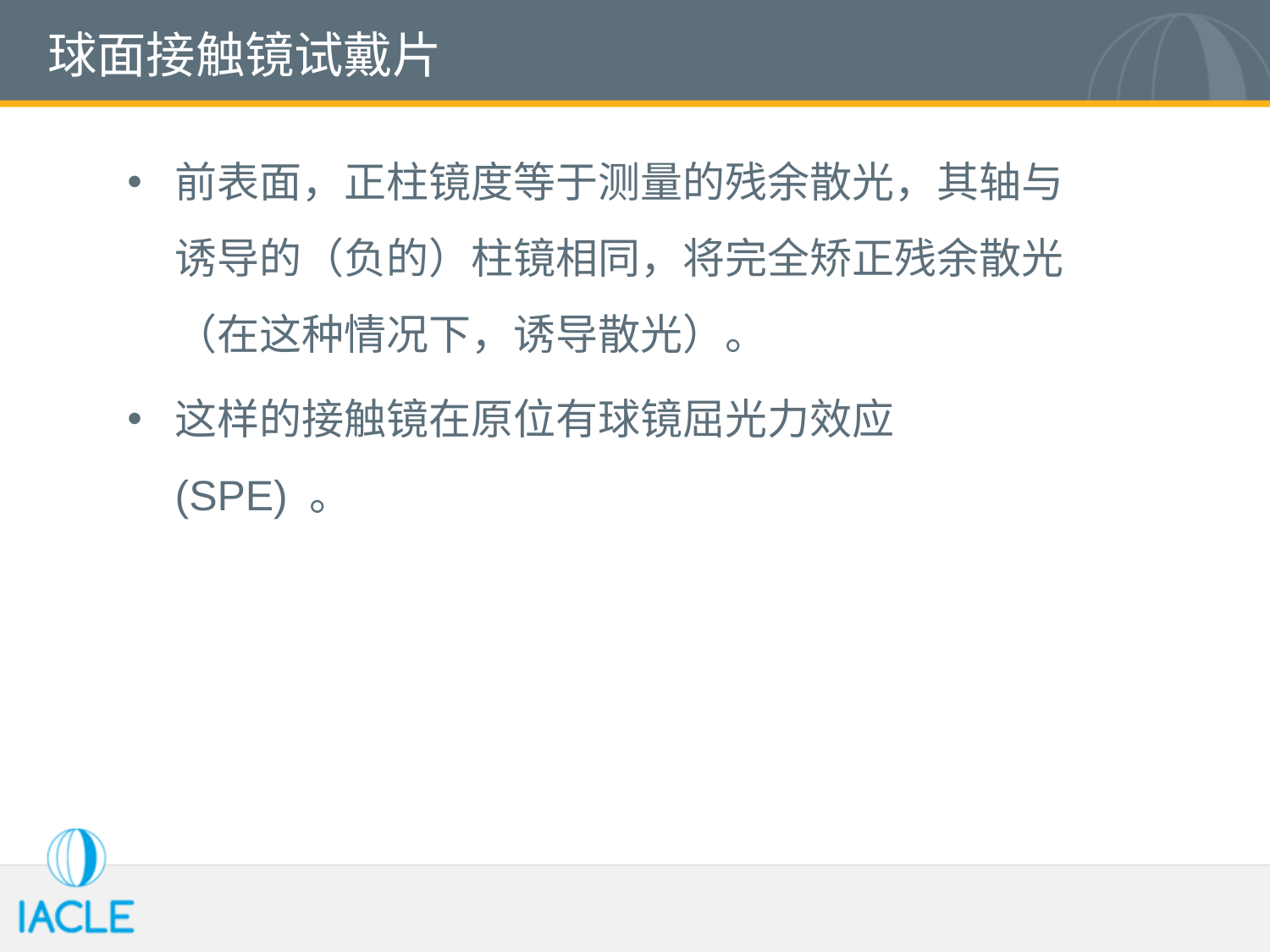

# 球面接触镜试戴片
前表面，正柱镜度等于测量的残余散光，其轴与诱导的（负的）柱镜相同，将完全矫正残余散光（在这种情况下，诱导散光）。
这样的接触镜在原位有球镜屈光力效应(SPE) 。